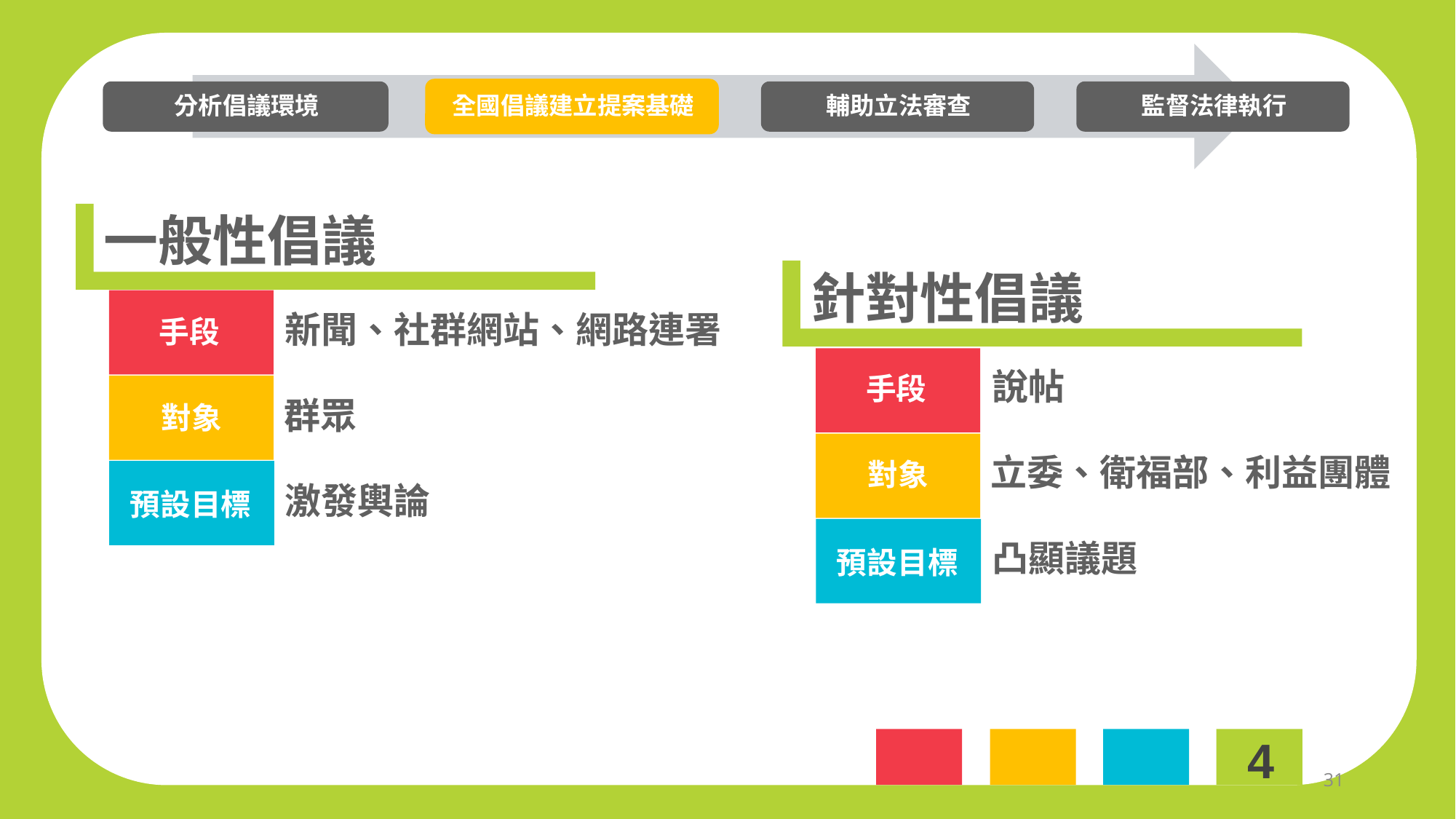

分析倡議環境
全國倡議建立提案基礎
輔助立法審查
監督法律執行
一般性倡議

手段

對象

預設目標
新聞、社群網站、網路連署
群眾
激發輿論
針對性倡議

手段

對象

預設目標
說帖
立委、衛福部、利益團體
凸顯議題

4

31